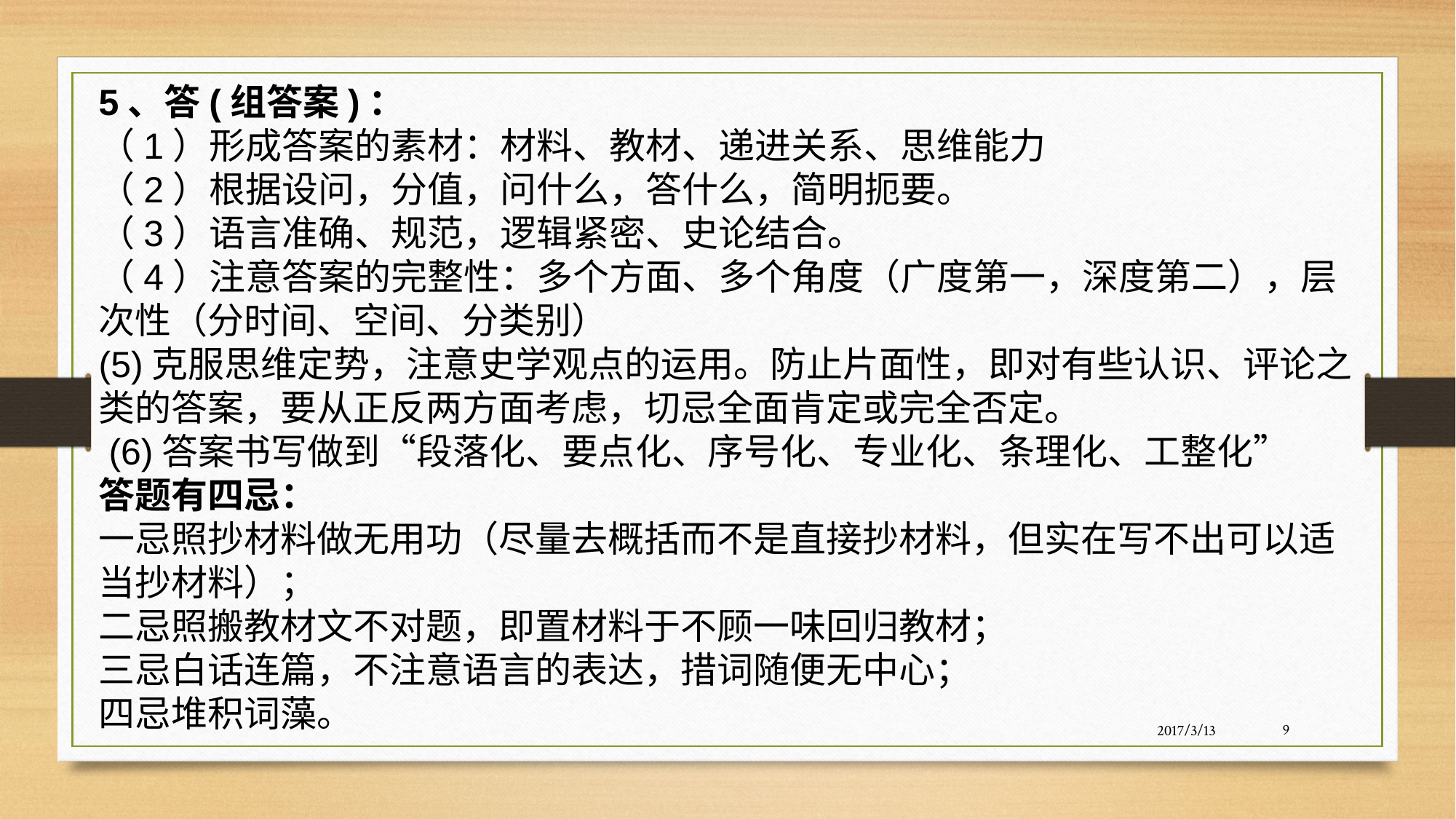

5、答(组答案)：
（1）形成答案的素材：材料、教材、递进关系、思维能力
（2）根据设问，分值，问什么，答什么，简明扼要。
（3）语言准确、规范，逻辑紧密、史论结合。
（4）注意答案的完整性：多个方面、多个角度（广度第一，深度第二），层次性（分时间、空间、分类别）
(5)克服思维定势，注意史学观点的运用。防止片面性，即对有些认识、评论之类的答案，要从正反两方面考虑，切忌全面肯定或完全否定。
 (6)答案书写做到“段落化、要点化、序号化、专业化、条理化、工整化”
答题有四忌：
一忌照抄材料做无用功（尽量去概括而不是直接抄材料，但实在写不出可以适当抄材料）；
二忌照搬教材文不对题，即置材料于不顾一味回归教材；
三忌白话连篇，不注意语言的表达，措词随便无中心；
四忌堆积词藻。
2017/3/13
9